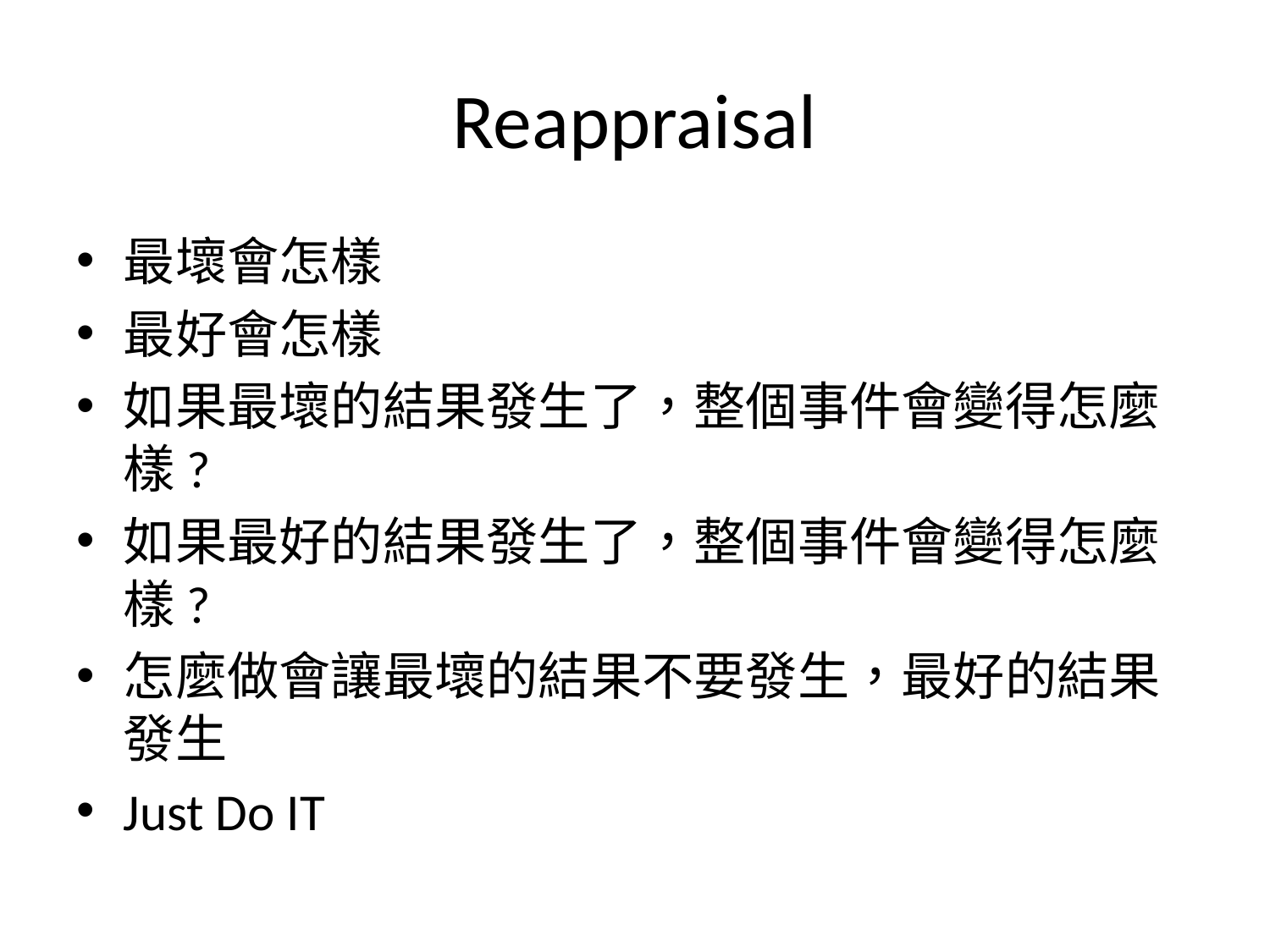

# Reappraisal
最壞會怎樣
最好會怎樣
如果最壞的結果發生了，整個事件會變得怎麼樣?
如果最好的結果發生了，整個事件會變得怎麼樣?
怎麼做會讓最壞的結果不要發生，最好的結果發生
Just Do IT